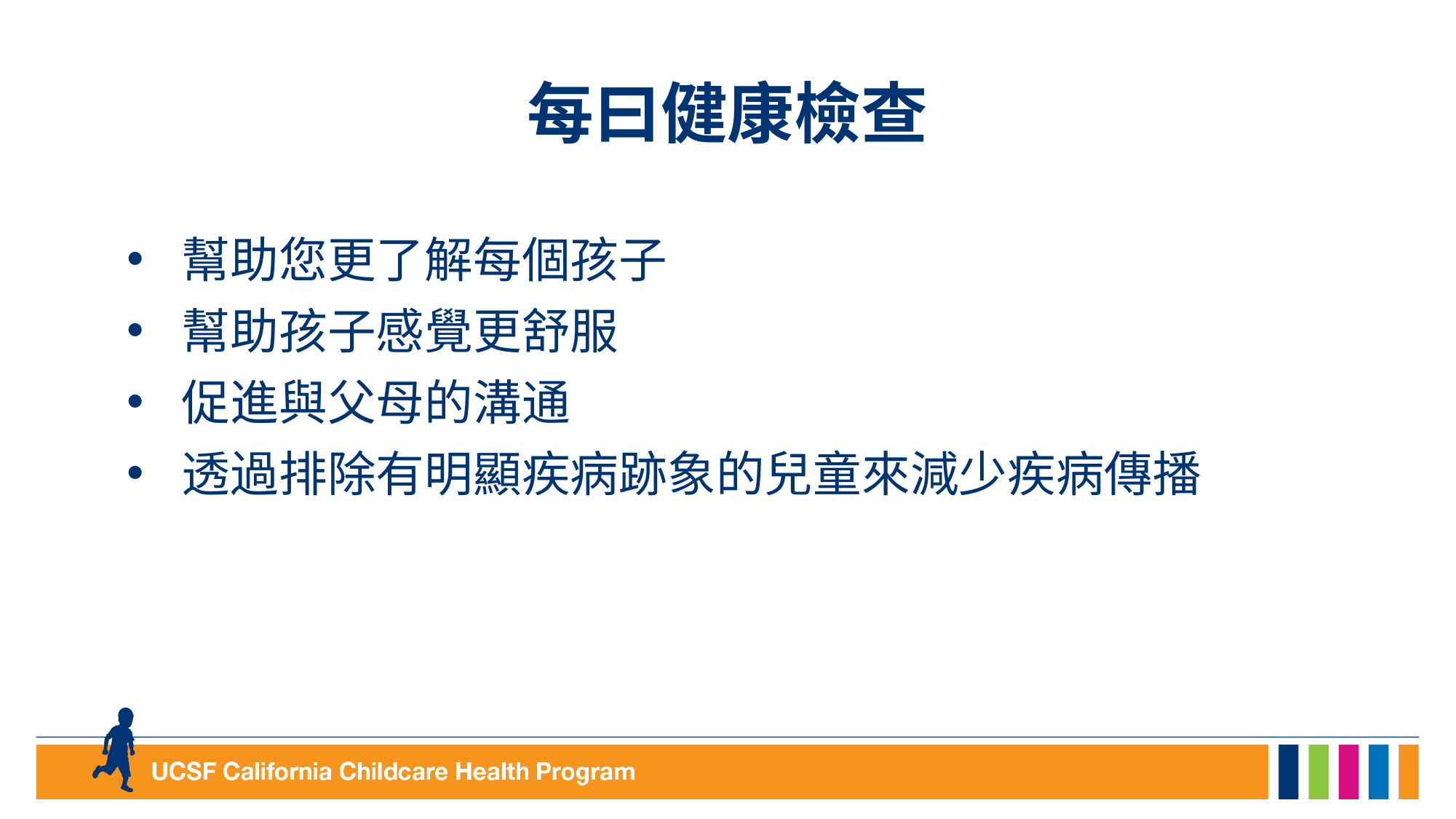

# 每曰健康檢查
幫助您更了解每個孩子
幫助孩子感覺更舒服
促進與父母的溝通
透過排除有明顯疾病跡象的兒童來減少疾病傳播